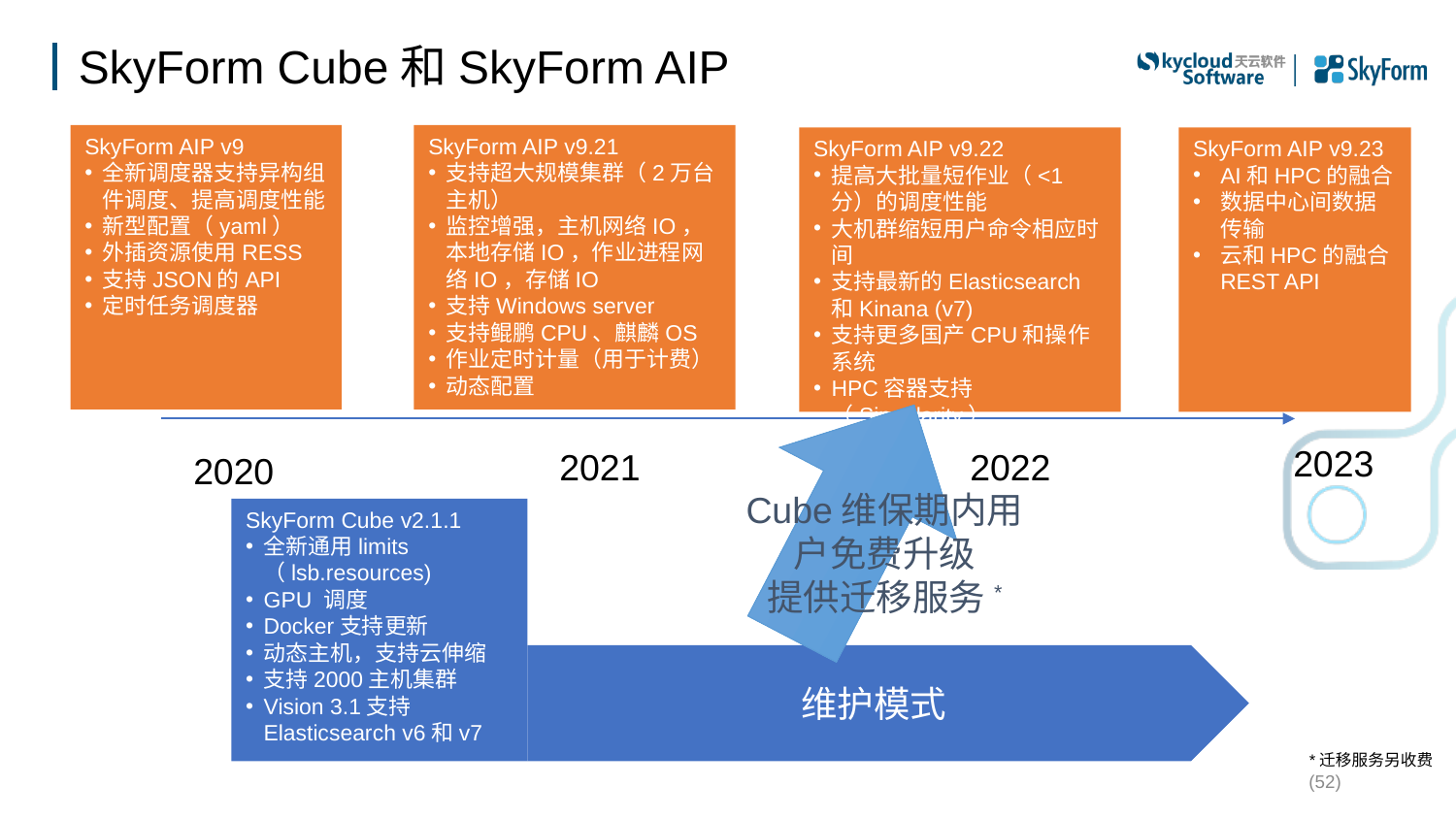

# SkyForm Cube和SkyForm AIP
SkyForm AIP v9
全新调度器支持异构组件调度、提高调度性能
新型配置（yaml）
外插资源使用RESS
支持JSON的API
定时任务调度器

SkyForm AIP v9.21
支持超大规模集群（2万台主机）
监控增强，主机网络IO，本地存储IO，作业进程网络IO，存储IO
支持Windows server
支持鲲鹏CPU、麒麟OS
作业定时计量（用于计费）
动态配置

SkyForm AIP v9.22
提高大批量短作业（<1分）的调度性能
大机群缩短用户命令相应时间
支持最新的Elasticsearch和Kinana (v7)
支持更多国产CPU和操作系统
HPC容器支持（Singularity）
SkyForm AIP v9.23
AI和HPC的融合
数据中心间数据传输
云和HPC的融合 REST API

2023
2022
2021
2020
Cube维保期内用户免费升级
提供迁移服务*
SkyForm Cube v2.1.1
全新通用limits （lsb.resources)
GPU 调度
Docker支持更新
动态主机，支持云伸缩
支持2000主机集群
Vision 3.1支持Elasticsearch v6和v7

维护模式
*迁移服务另收费
(52)